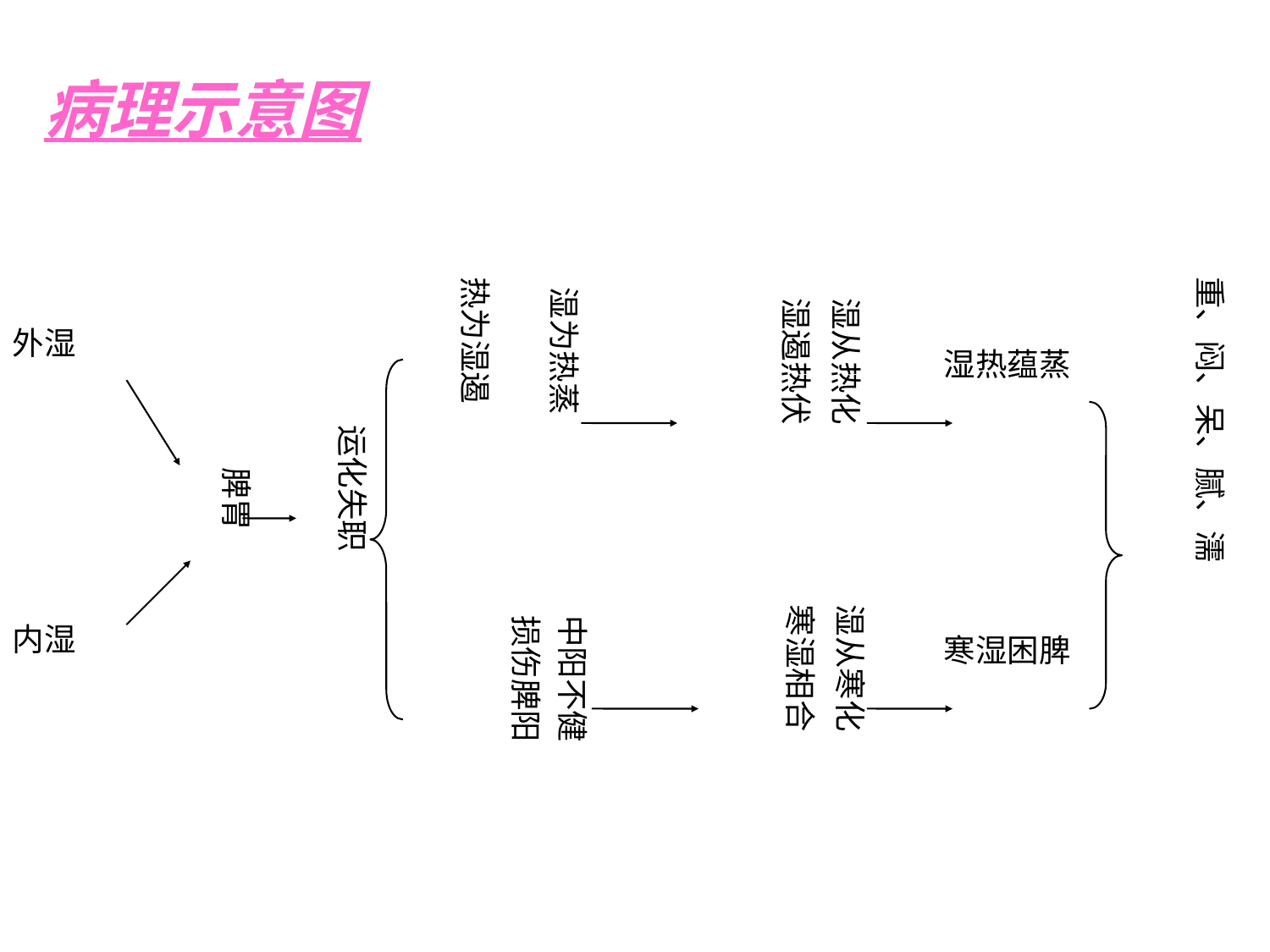

病理示意图
热为湿遏

重、闷、呆、腻、濡
湿为热蒸
湿从热化
湿遏热伏
外湿
湿热蕴蒸

运化失职

脾胃

湿从寒化
寒湿相合
中阳不健
损伤脾阳
内湿
寒湿困脾